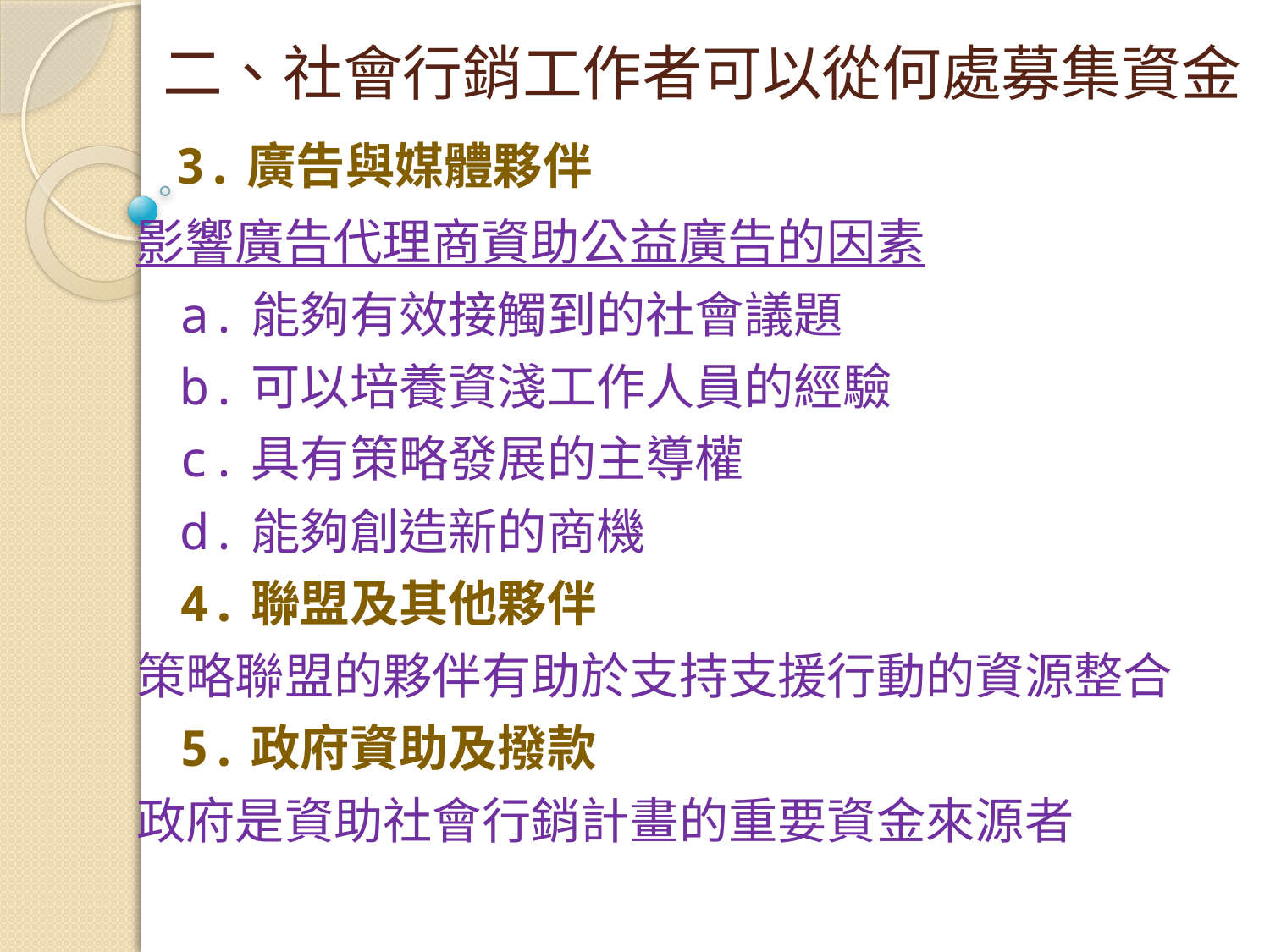

# 二、社會行銷工作者可以從何處募集資金
  3.廣告與媒體夥伴
   影響廣告代理商資助公益廣告的因素
   a.能夠有效接觸到的社會議題
   b.可以培養資淺工作人員的經驗
   c.具有策略發展的主導權
   d.能夠創造新的商機
   4.聯盟及其他夥伴
   策略聯盟的夥伴有助於支持支援行動的資源整合
   5.政府資助及撥款
   政府是資助社會行銷計畫的重要資金來源者